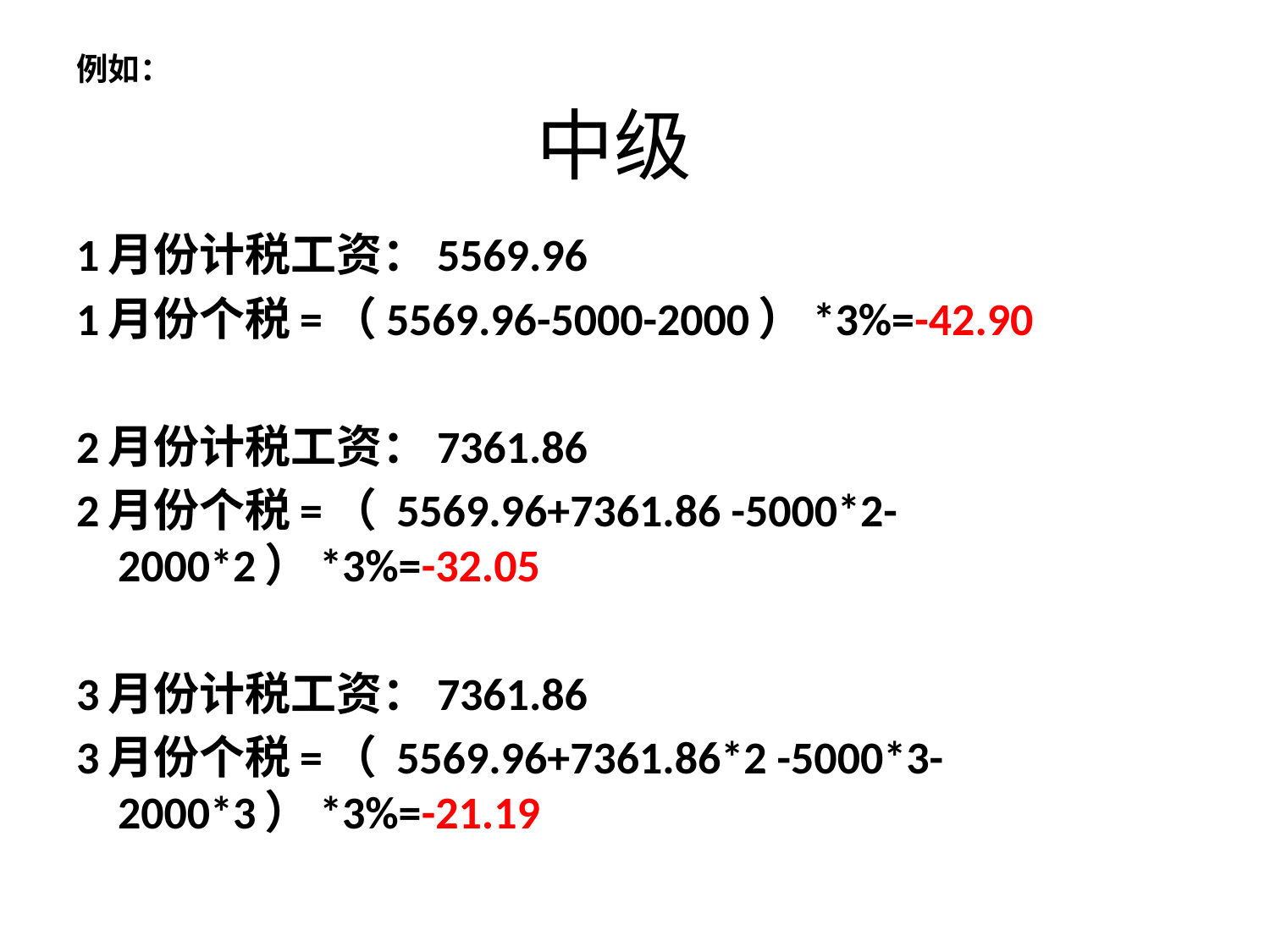

# 例如： 中级
1月份计税工资：5569.96
1月份个税=（5569.96-5000-2000）*3%=-42.90

2月份计税工资：7361.86
2月份个税=（ 5569.96+7361.86 -5000*2-2000*2）*3%=-32.05

3月份计税工资：7361.86
3月份个税=（ 5569.96+7361.86*2 -5000*3-2000*3）*3%=-21.19